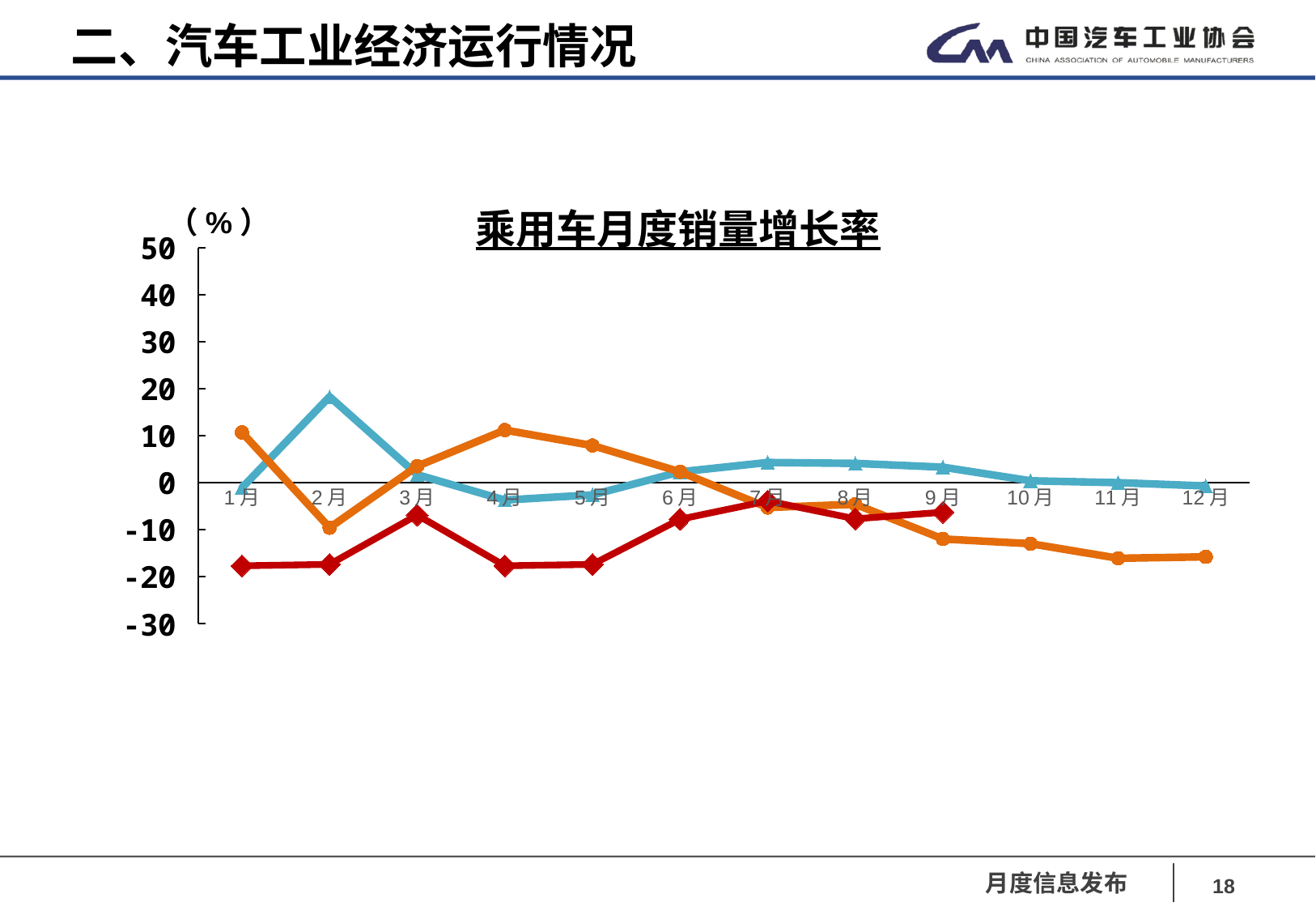

二、汽车工业经济运行情况
乘用车月度销量增长率
（%）

### Chart

| Category | 2017年 | 2018年 | 2019年 |
|---|---|---|---|
| 1月 | -1.1 | 10.7 | -17.7 |
| 2月 | 18.3 | -9.6 | -17.4 |
| 3月 | 1.7 | 3.5 | -6.9 |
| 4月 | -3.7 | 11.2 | -17.7 |
| 5月 | -2.6 | 7.9 | -17.4 |
| 6月 | 2.3 | 2.3 | -7.8 |
| 7月 | 4.3 | -5.3 | -3.9 |
| 8月 | 4.1 | -4.6 | -7.7 |
| 9月 | 3.3 | -12.0 | -6.3 |
| 10月 | 0.4 | -13.0 | None |
| 11月 | 0.0 | -16.1 | None |
| 12月 | -0.7 | -15.8 | None |